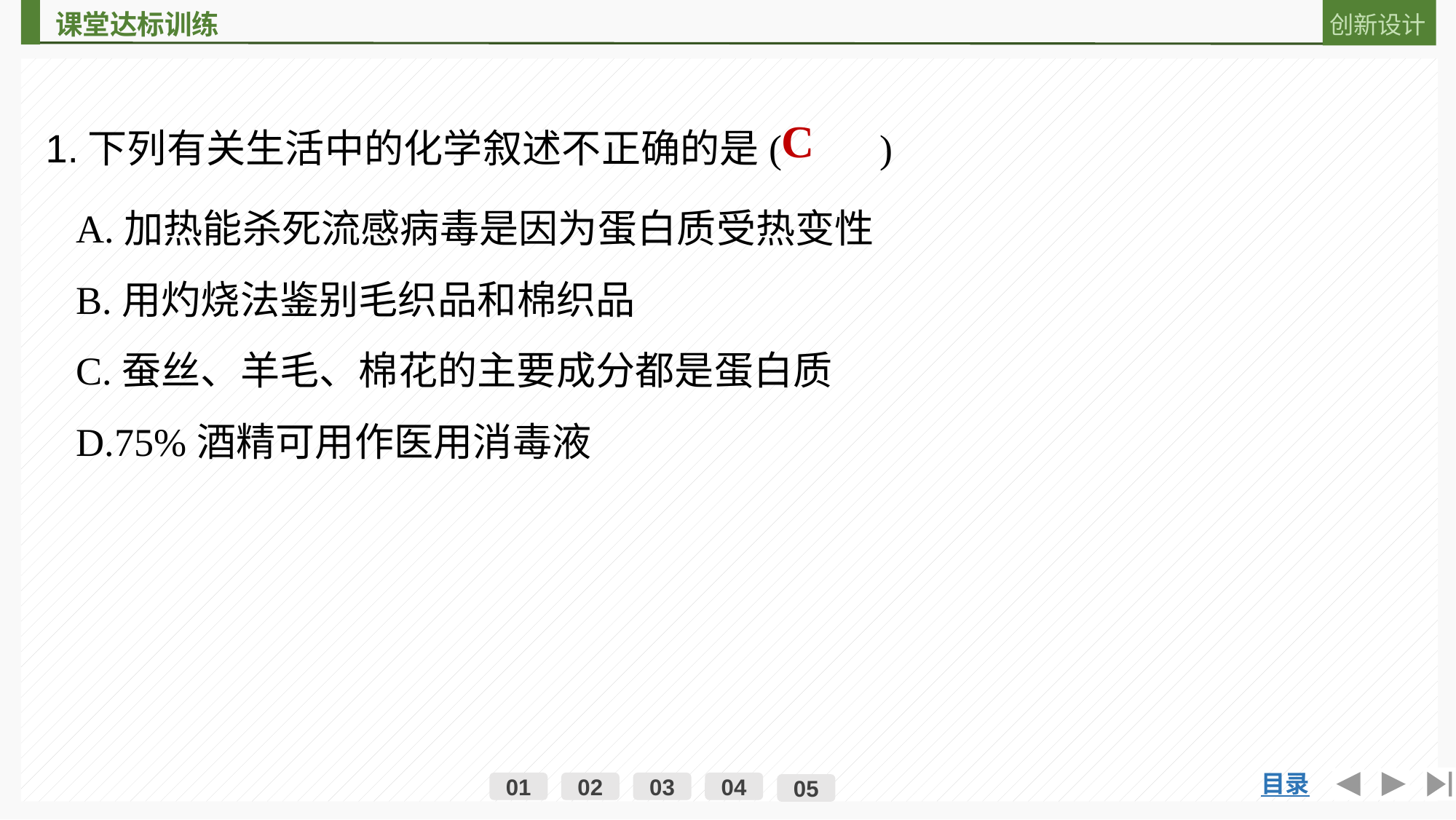

1.下列有关生活中的化学叙述不正确的是(　　)
C
A.加热能杀死流感病毒是因为蛋白质受热变性
B.用灼烧法鉴别毛织品和棉织品
C.蚕丝、羊毛、棉花的主要成分都是蛋白质
D.75%酒精可用作医用消毒液